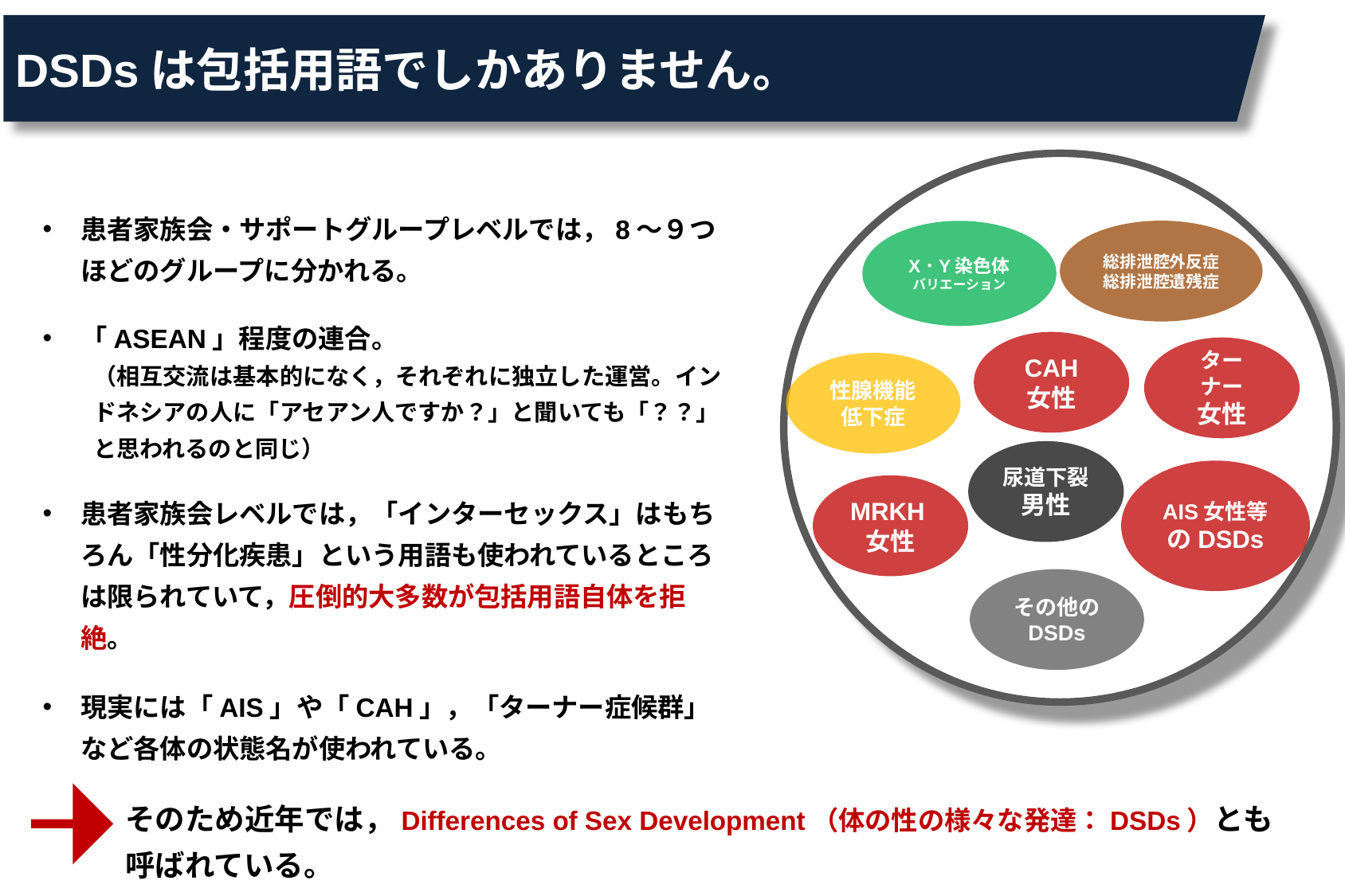

DSDsは包括用語でしかありません。

総排泄腔外反症
総排泄腔遺残症
X･Y染色体
バリエーション
CAH
女性
ターナー
女性
性腺機能
低下症
尿道下裂
男性
AIS女性等のDSDs
MRKH女性
その他の
DSDs
患者家族会・サポートグループレベルでは，8～９つほどのグループに分かれる。

「ASEAN」程度の連合。
（相互交流は基本的になく，それぞれに独立した運営。インドネシアの人に「アセアン人ですか？」と聞いても「？？」と思われるのと同じ）

患者家族会レベルでは，「インターセックス」はもちろん「性分化疾患」という用語も使われているところは限られていて，圧倒的大多数が包括用語自体を拒絶。

現実には「AIS」や「CAH」，「ターナー症候群」など各体の状態名が使われている。

そのため近年では，Differences of Sex Development（体の性の様々な発達：DSDs）とも呼ばれている。